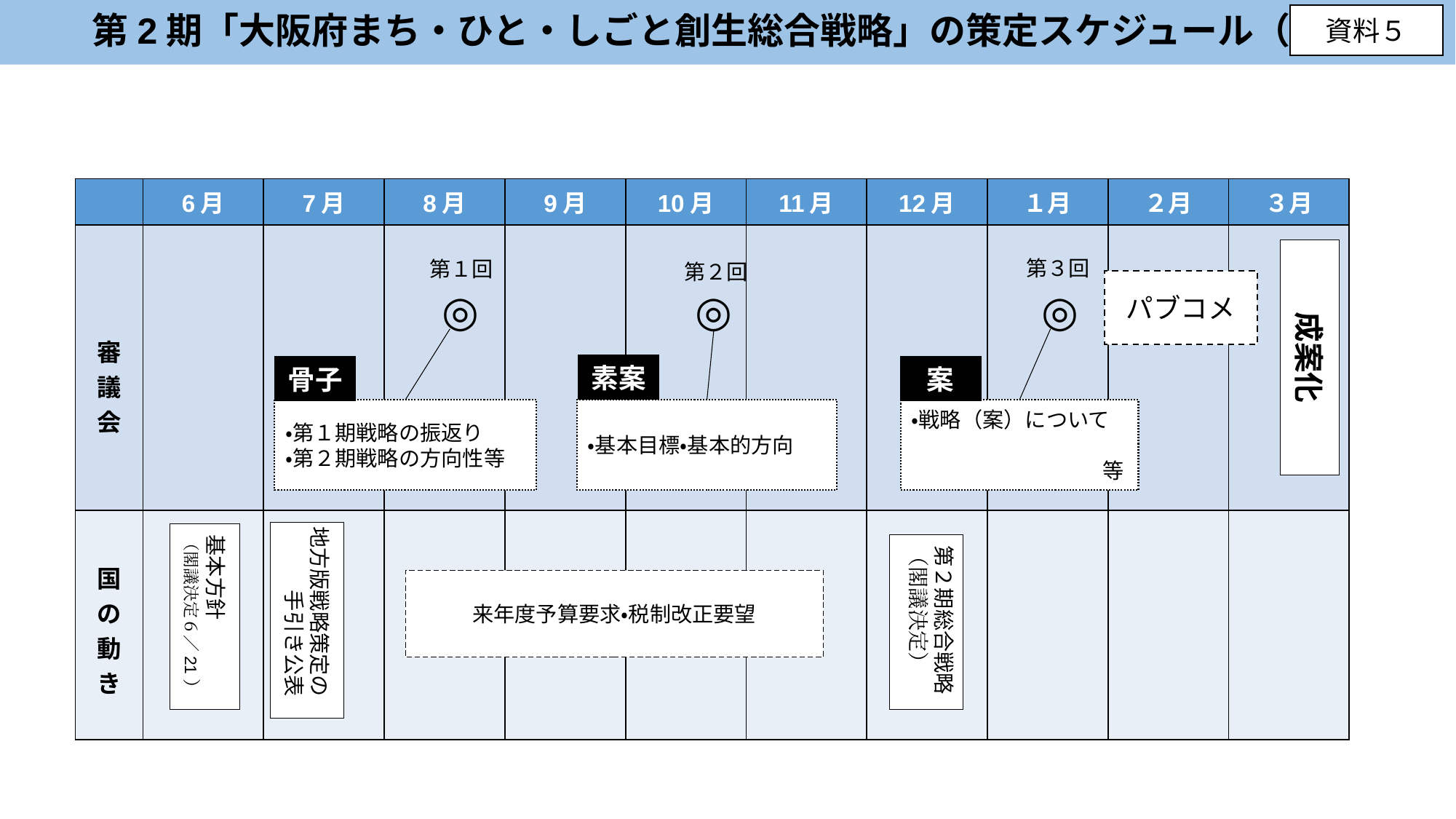

# 第2期「大阪府まち・ひと・しごと創生総合戦略」の策定スケジュール（案）
資料５
|  | 6月 | 7月 | 8月 | 9月 | 10月 | 11月 | 12月 | １月 | ２月 | ３月 |
| --- | --- | --- | --- | --- | --- | --- | --- | --- | --- | --- |
| 審議 会 |  |  |  |  |  |  |  |  |  |  |
| 国 の 動 き |  |  |  |  |  |  |  |  |  |  |
成案化
第３回
第１回
第２回
パブコメ
◎
◎
◎
素案
骨子
案
・戦略（案）について
　　　　　　　　　等
・第１期戦略の振返り
・第２期戦略の方向性等
・基本目標・基本的方向
地方版戦略策定の
　　　手引き公表
基本方針
（閣議決定６／21）
第２期総合戦略
（閣議決定）

来年度予算要求・税制改正要望